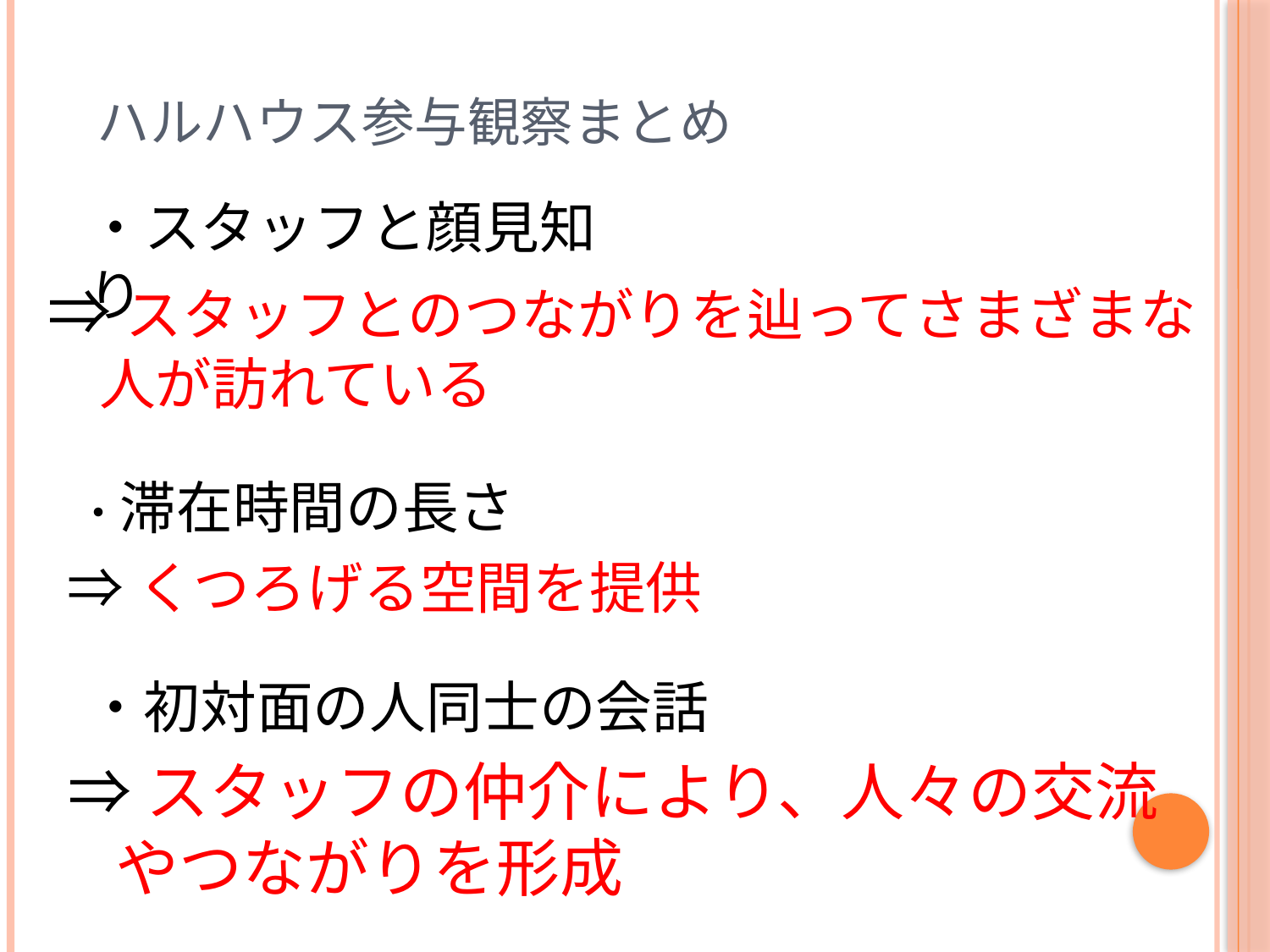

# ハルハウス参与観察まとめ
・スタッフと顔見知り
⇒スタッフとのつながりを辿ってさまざまな
   人が訪れている
・滞在時間の長さ
⇒くつろげる空間を提供
・初対面の人同士の会話
⇒スタッフの仲介により、人々の交流やつながりを形成